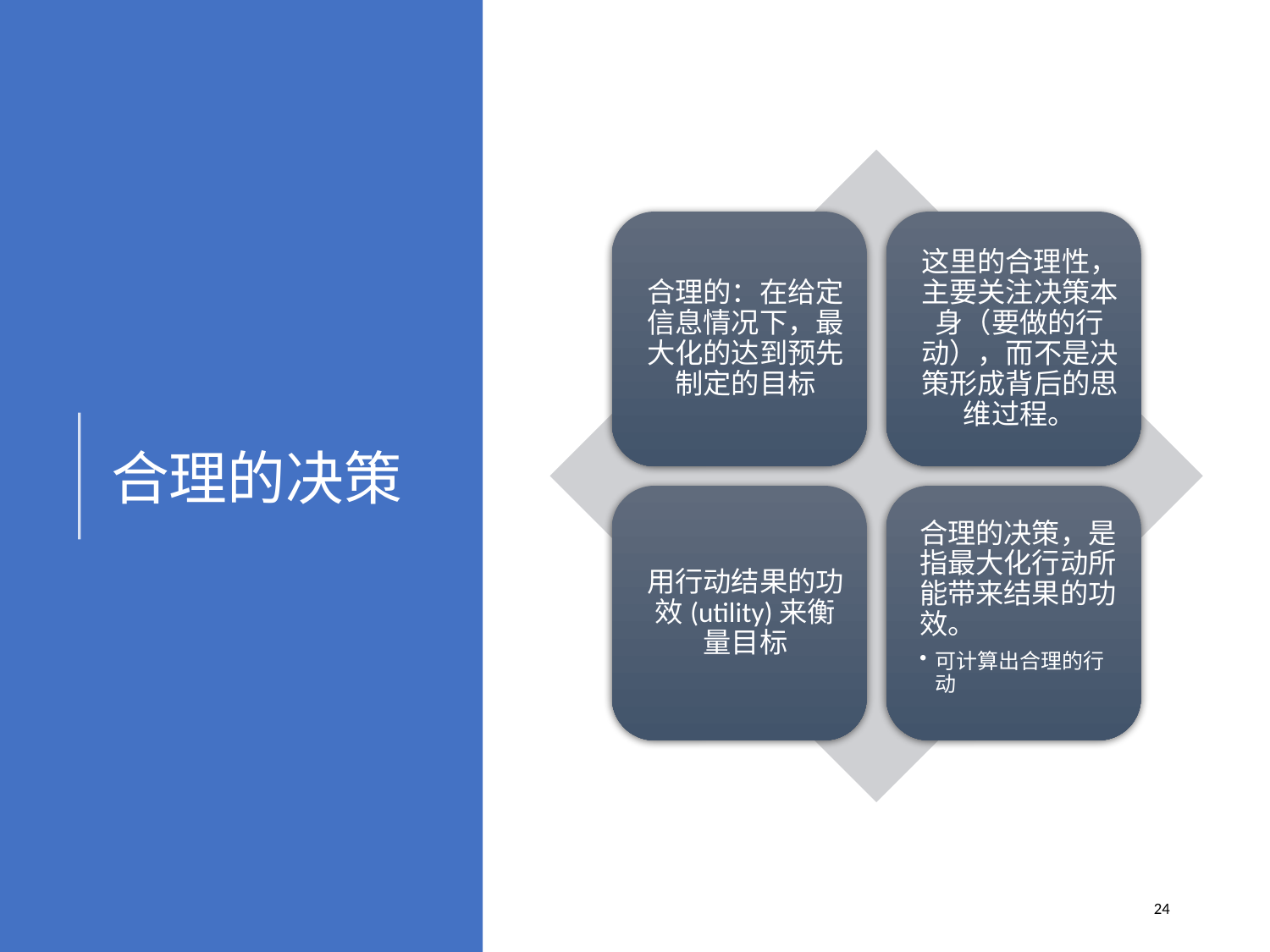

合理的：在给定信息情况下，最大化的达到预先制定的目标
这里的合理性，主要关注决策本身（要做的行动），而不是决策形成背后的思维过程。
用行动结果的功效(utility)来衡量目标
合理的决策，是指最大化行动所能带来结果的功效。
可计算出合理的行动
# 合理的决策
24